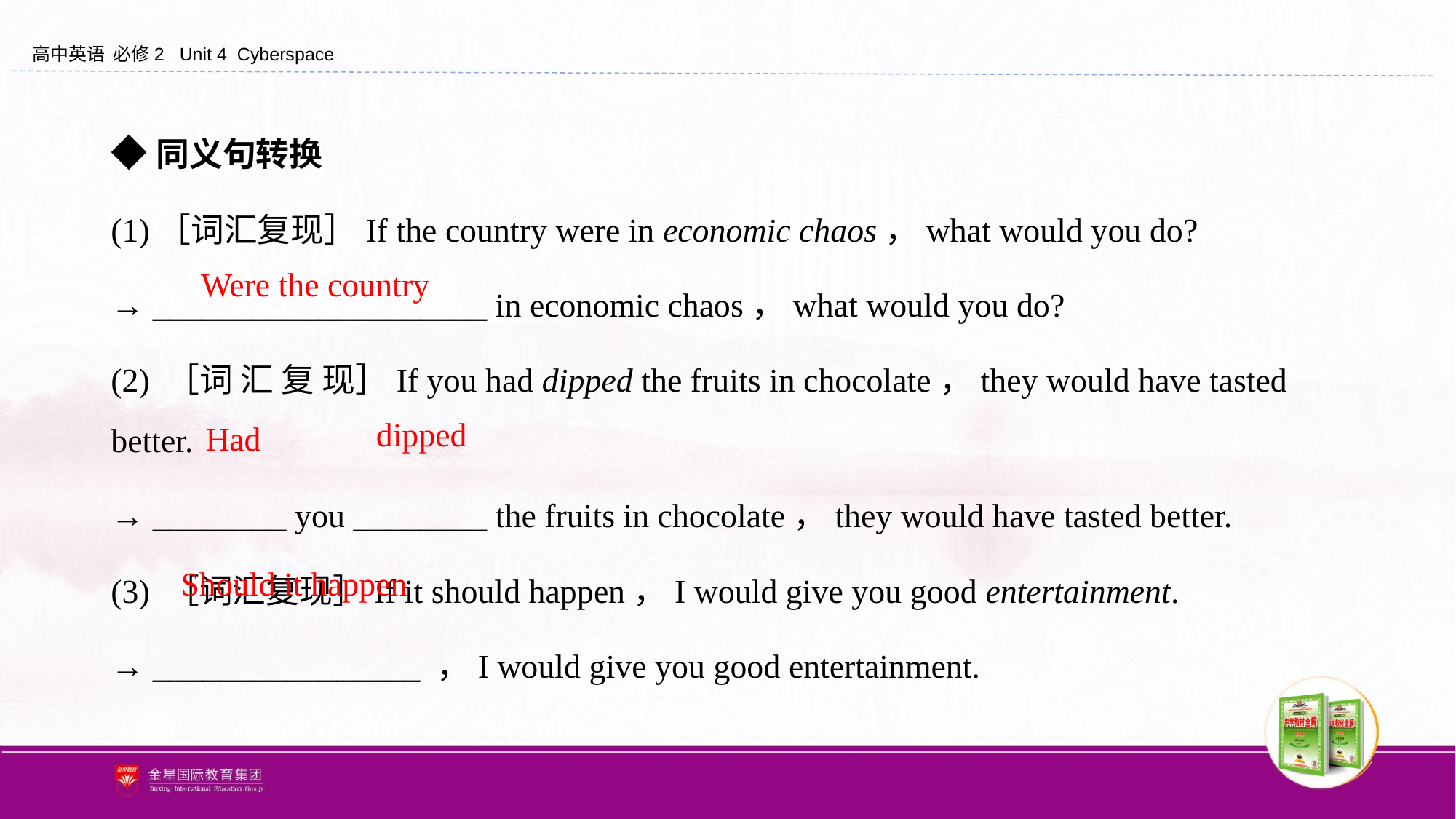

◆同义句转换
(1)［词汇复现］If the country were in economic chaos，what would you do?
→ ____________________ in economic chaos，what would you do?
(2) ［词 汇 复 现］If you had dipped the fruits in chocolate，they would have tasted better.
→ ________ you ________ the fruits in chocolate，they would have tasted better.
(3) ［词汇复现］If it should happen，I would give you good entertainment.
→ ________________ ，I would give you good entertainment.
Were the country
dipped
 Had
Should it happen